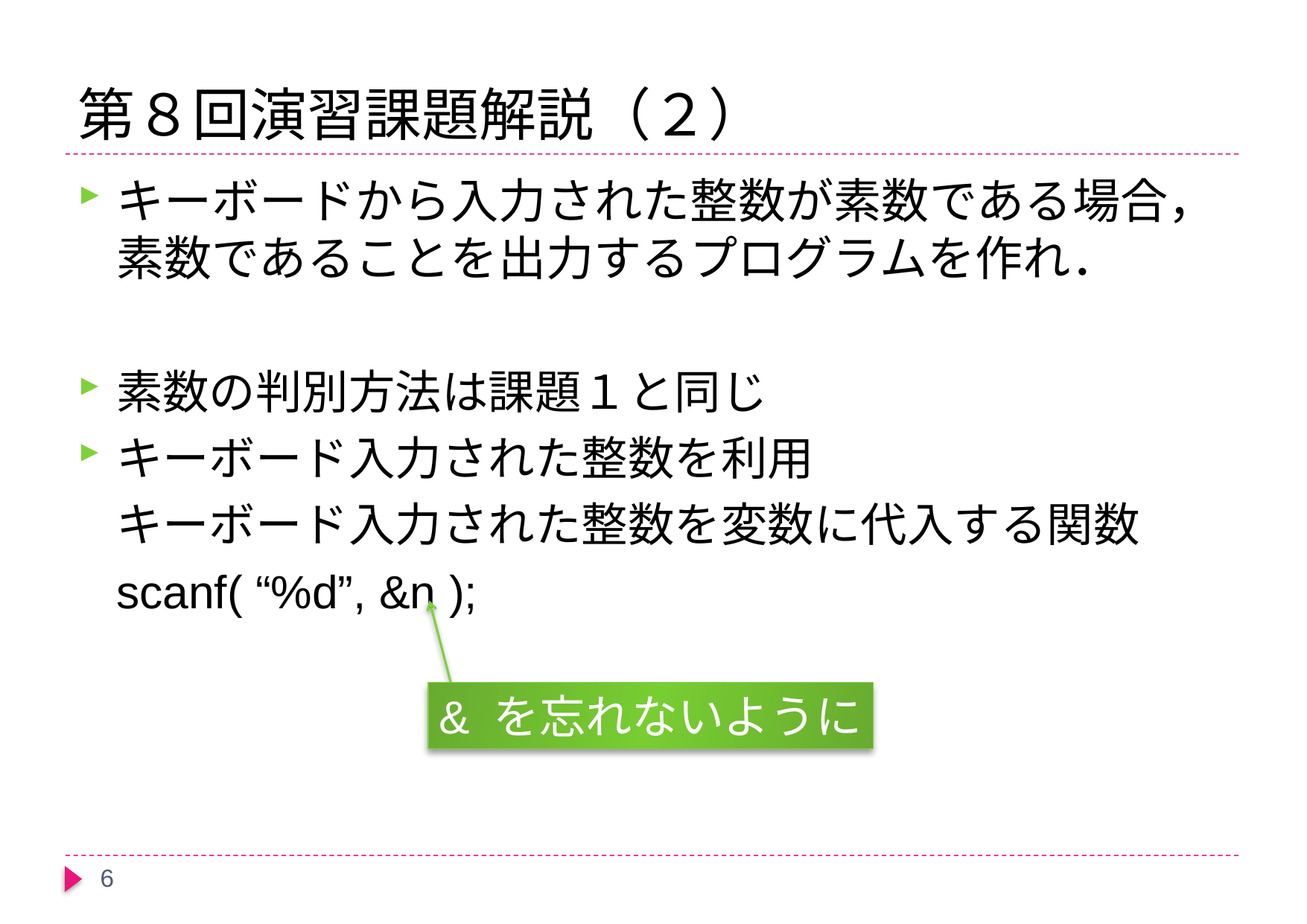

# 第８回演習課題解説（２）
キーボードから入力された整数が素数である場合，素数であることを出力するプログラムを作れ．

素数の判別方法は課題１と同じ
キーボード入力された整数を利用
 	キーボード入力された整数を変数に代入する関数
	scanf( “%d”, &n );

& を忘れないように
6